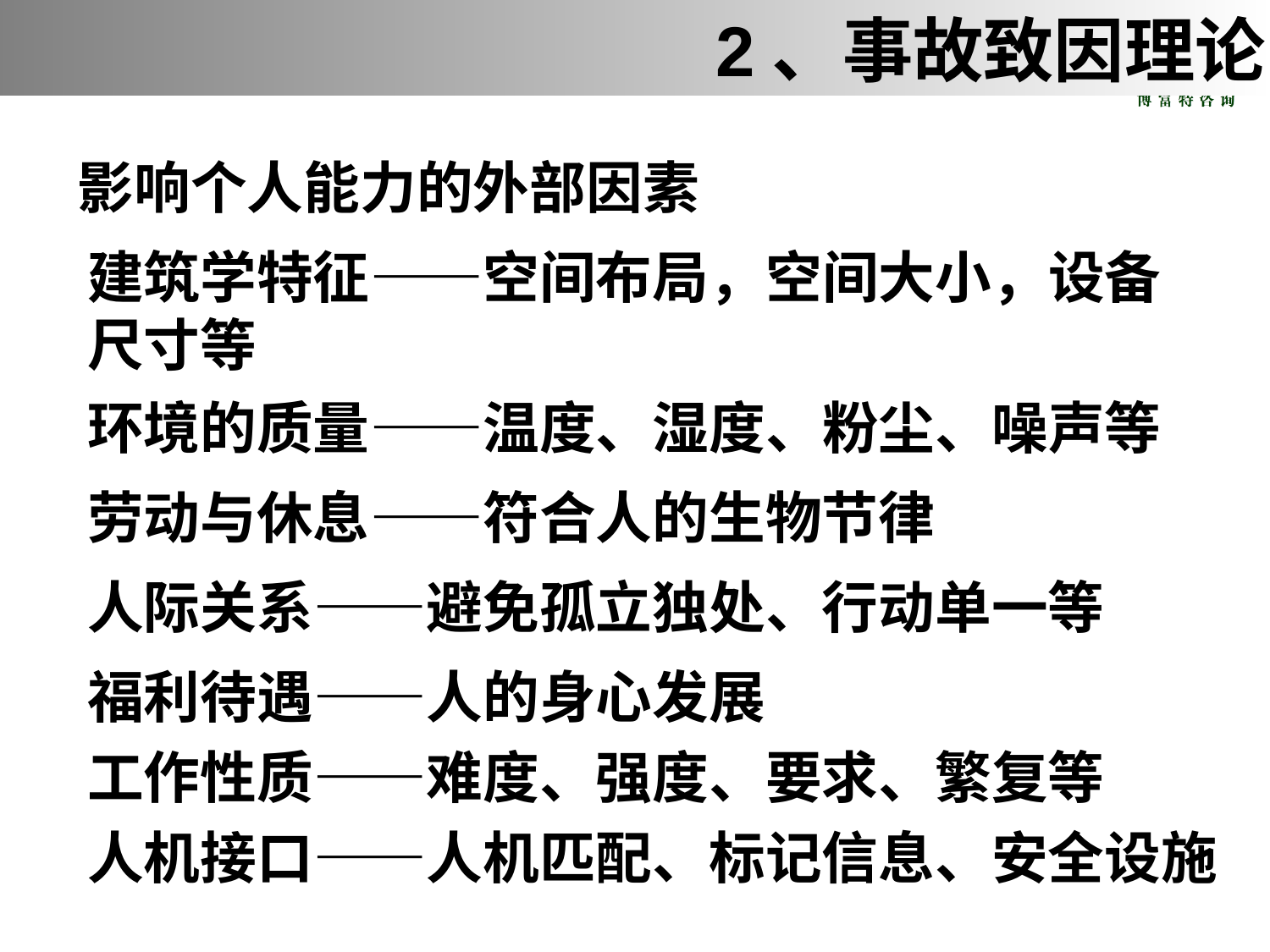

2、事故致因理论
影响个人能力的外部因素
建筑学特征——空间布局，空间大小，设备尺寸等
环境的质量——温度、湿度、粉尘、噪声等
劳动与休息——符合人的生物节律
人际关系——避免孤立独处、行动单一等
福利待遇——人的身心发展
工作性质——难度、强度、要求、繁复等
人机接口——人机匹配、标记信息、安全设施